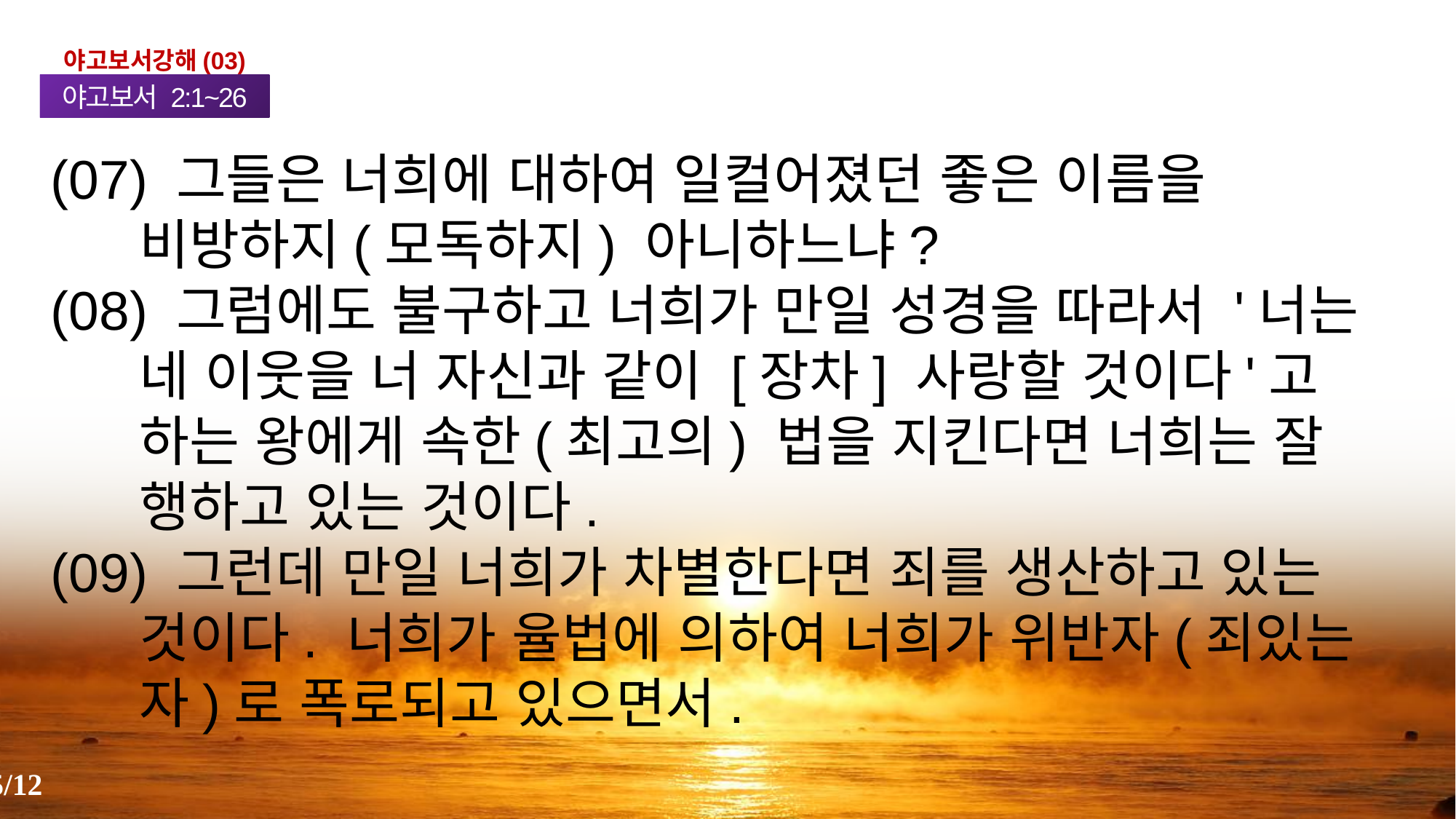

야고보서강해(03)
야고보서 2:1~26

(07) 그들은 너희에 대하여 일컬어졌던 좋은 이름을 비방하지(모독하지) 아니하느냐?
(08) 그럼에도 불구하고 너희가 만일 성경을 따라서 '너는 네 이웃을 너 자신과 같이 [장차] 사랑할 것이다'고 하는 왕에게 속한(최고의) 법을 지킨다면 너희는 잘 행하고 있는 것이다.
(09) 그런데 만일 너희가 차별한다면 죄를 생산하고 있는 것이다. 너희가 율법에 의하여 너희가 위반자(죄있는 자)로 폭로되고 있으면서.